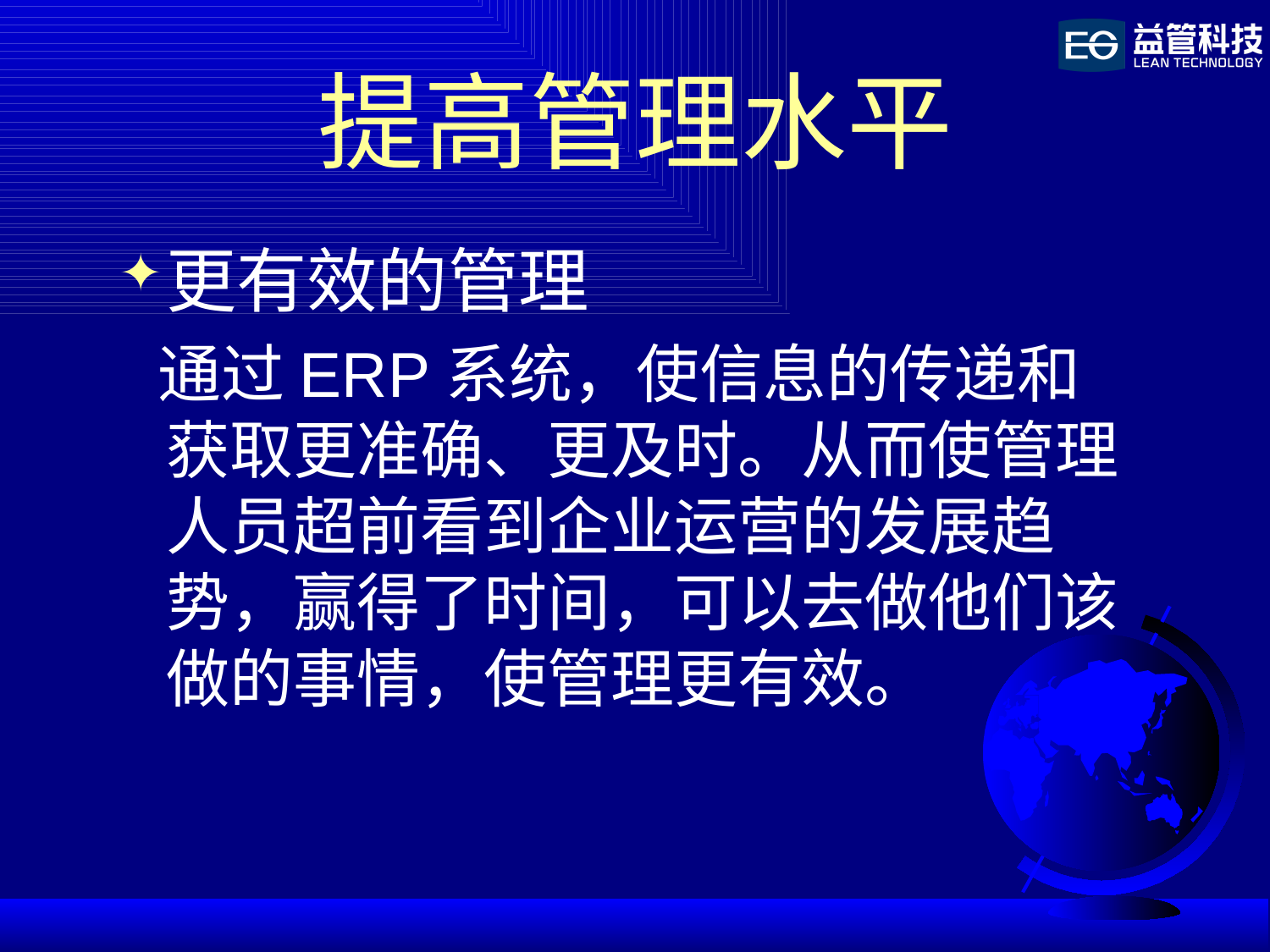

# 提高管理水平
更有效的管理
  通过ERP系统，使信息的传递和获取更准确、更及时。从而使管理人员超前看到企业运营的发展趋势，赢得了时间，可以去做他们该做的事情，使管理更有效。
21